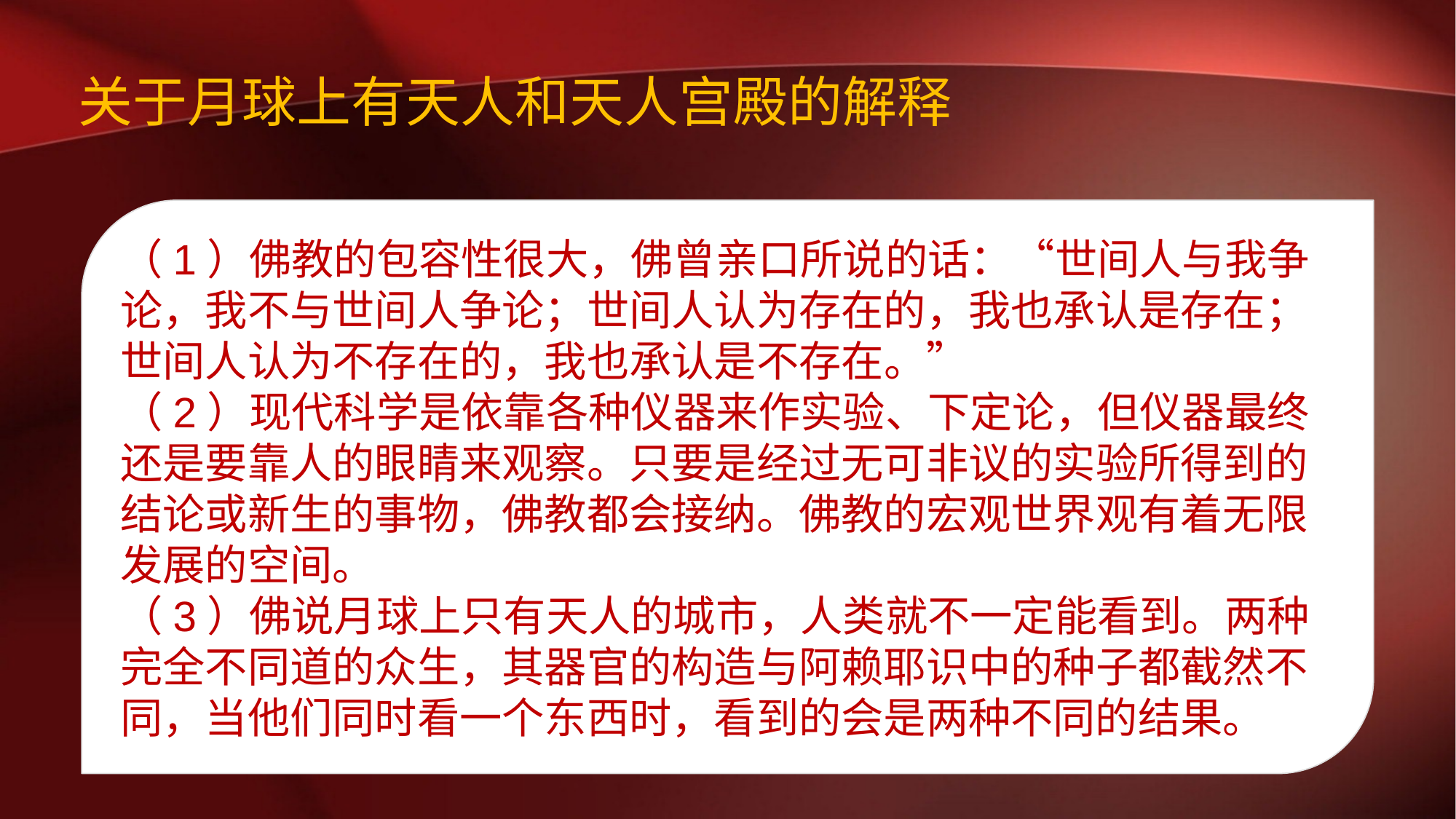

# 关于月球上有天人和天人宫殿的解释
（1）佛教的包容性很大，佛曾亲口所说的话：“世间人与我争论，我不与世间人争论；世间人认为存在的，我也承认是存在；世间人认为不存在的，我也承认是不存在。”
（2）现代科学是依靠各种仪器来作实验、下定论，但仪器最终还是要靠人的眼睛来观察。只要是经过无可非议的实验所得到的结论或新生的事物，佛教都会接纳。佛教的宏观世界观有着无限发展的空间。
（3）佛说月球上只有天人的城市，人类就不一定能看到。两种完全不同道的众生，其器官的构造与阿赖耶识中的种子都截然不同，当他们同时看一个东西时，看到的会是两种不同的结果。